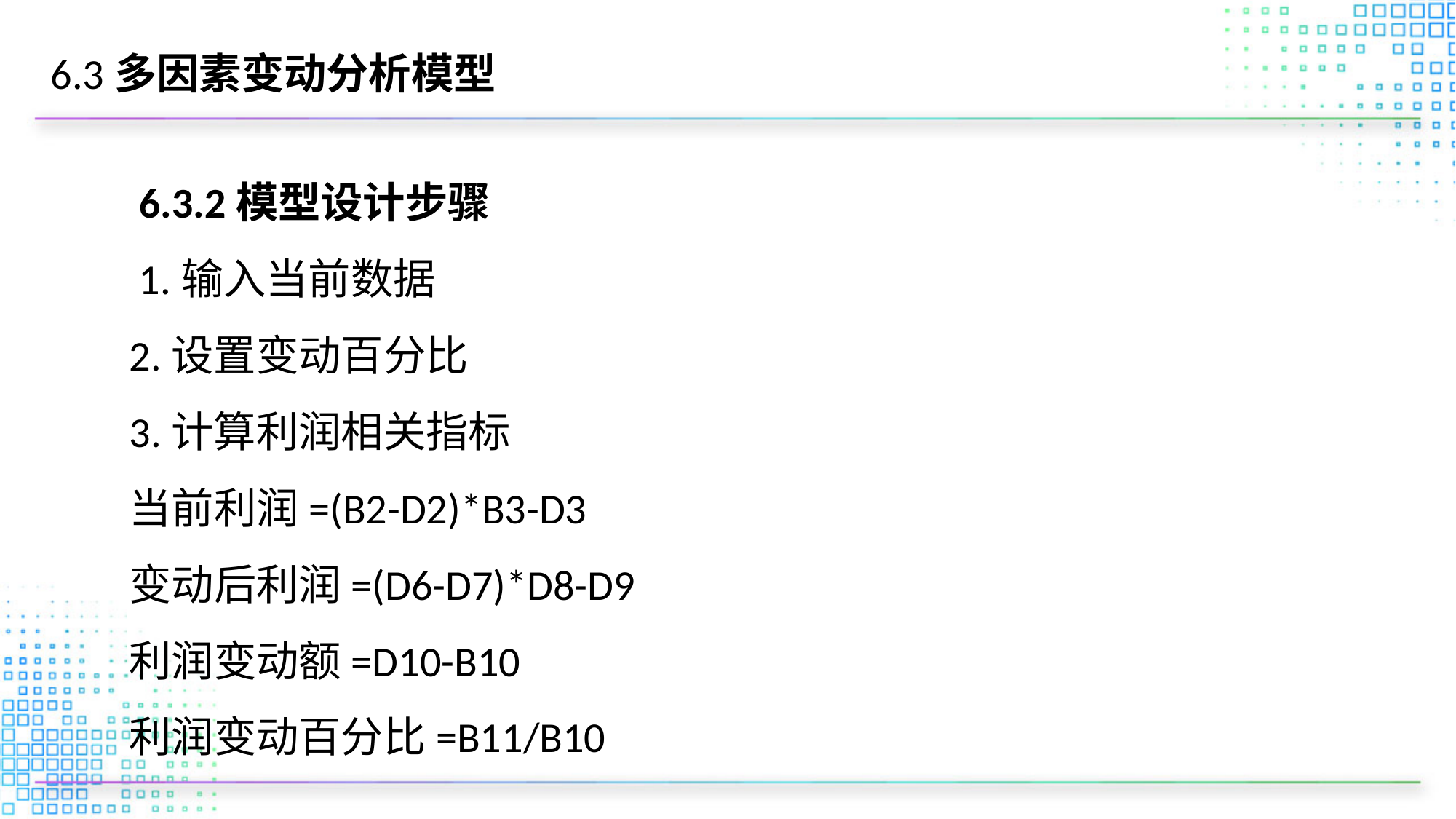

# 6.3多因素变动分析模型
 6.3.2模型设计步骤
 1.输入当前数据
2.设置变动百分比
3.计算利润相关指标
当前利润=(B2-D2)*B3-D3
变动后利润=(D6-D7)*D8-D9
利润变动额=D10-B10
利润变动百分比=B11/B10